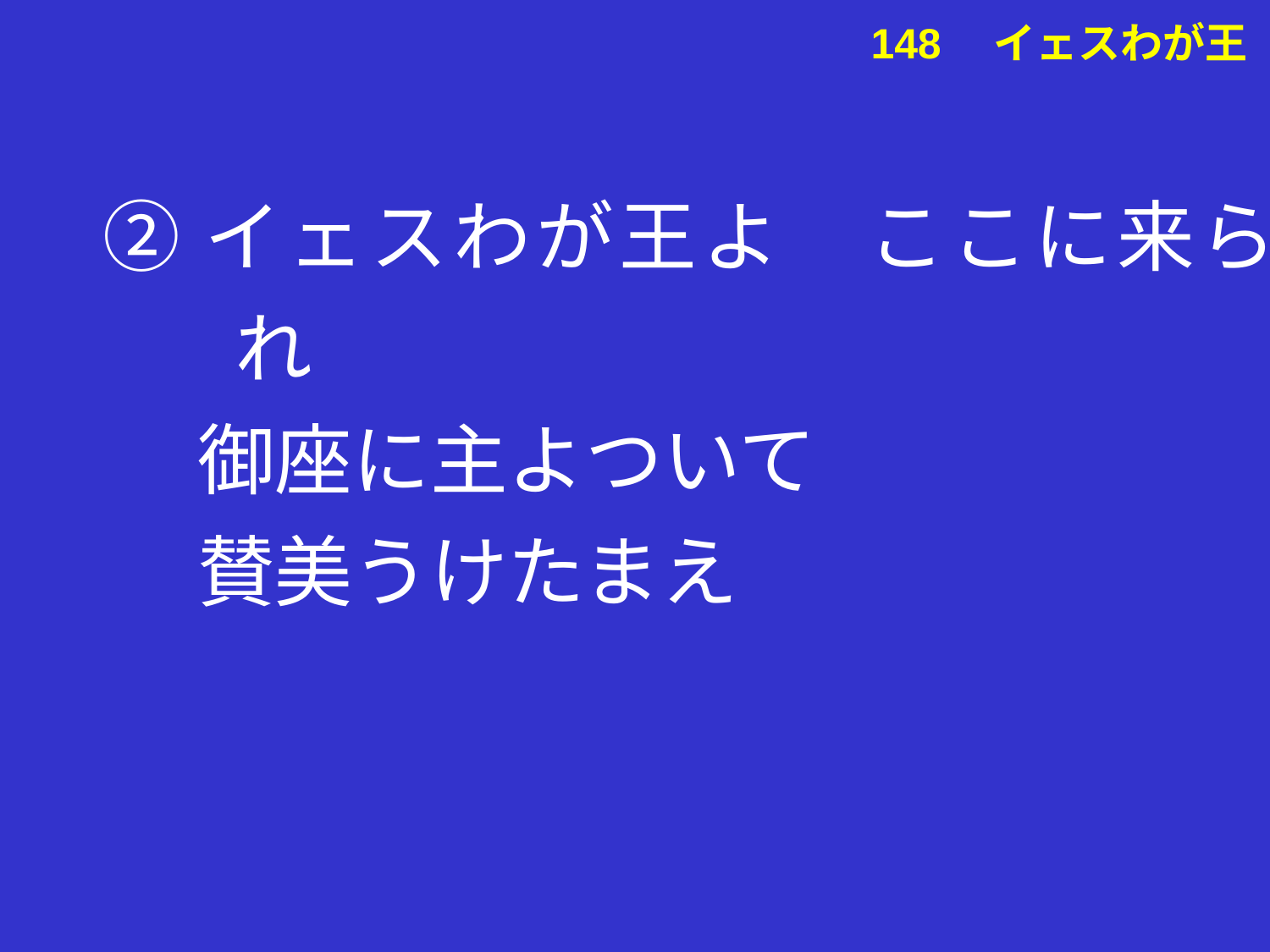

②イェスわが王よ　ここに来られ
　 御座に主よついて
　 賛美うけたまえ

# 148　イェスわが王